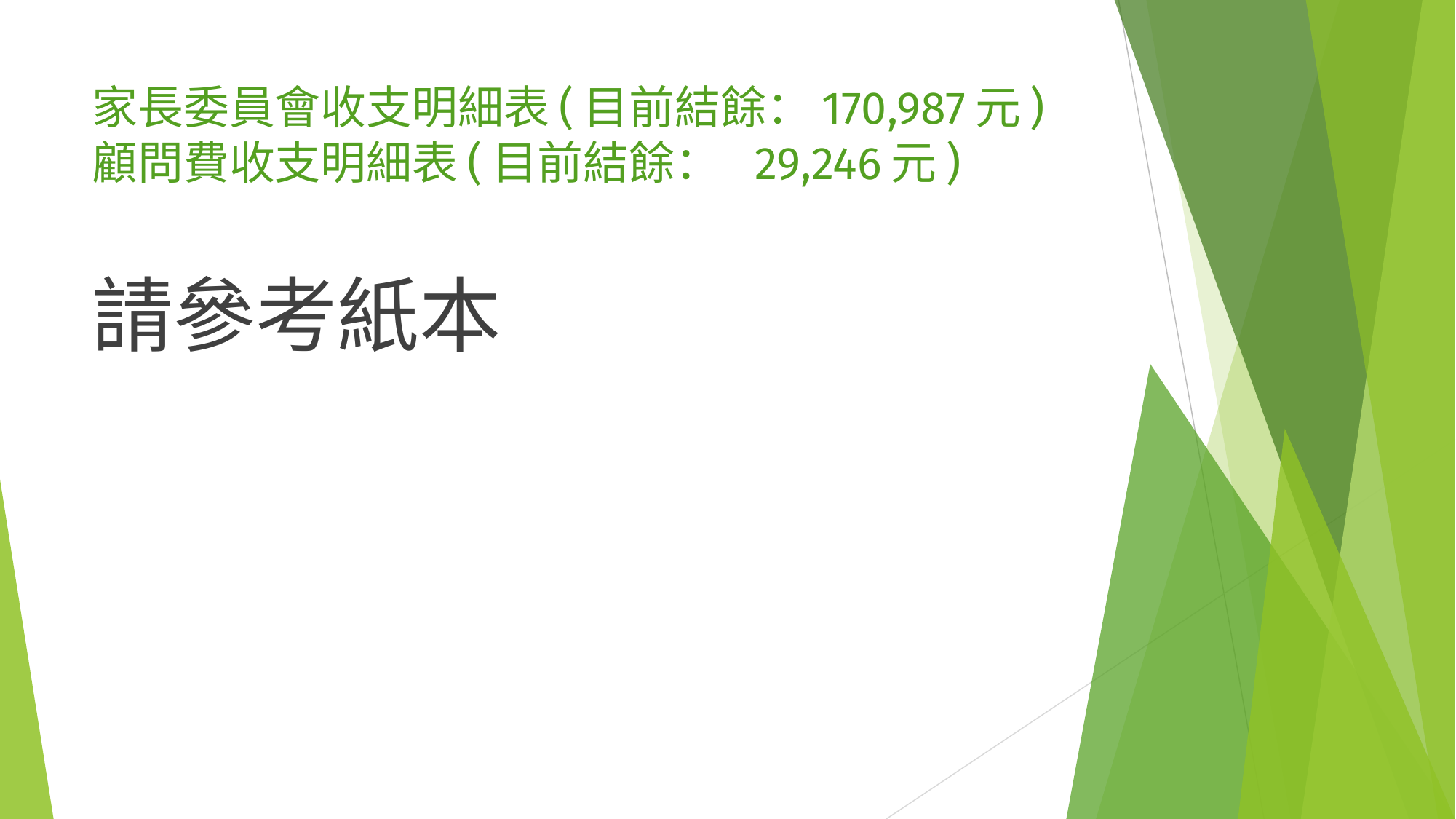

# 家長委員會收支明細表(目前結餘：170,987元)
顧問費收支明細表(目前結餘：  29,246元)
請參考紙本